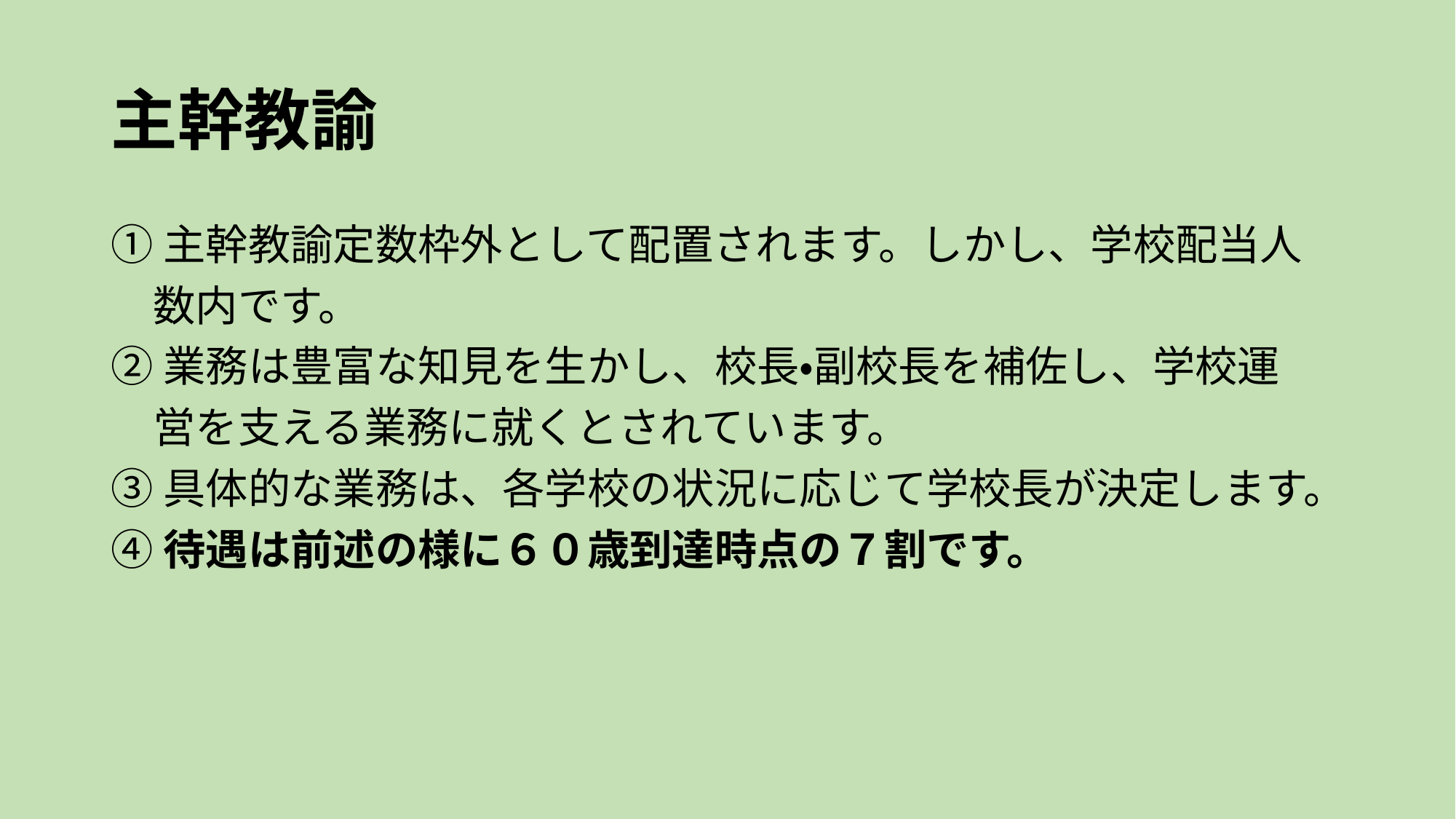

# 主幹教諭
①主幹教諭定数枠外として配置されます。しかし、学校配当人
　数内です。
②業務は豊富な知見を生かし、校長・副校長を補佐し、学校運
　営を支える業務に就くとされています。
③具体的な業務は、各学校の状況に応じて学校長が決定します。
④待遇は前述の様に６０歳到達時点の７割です。